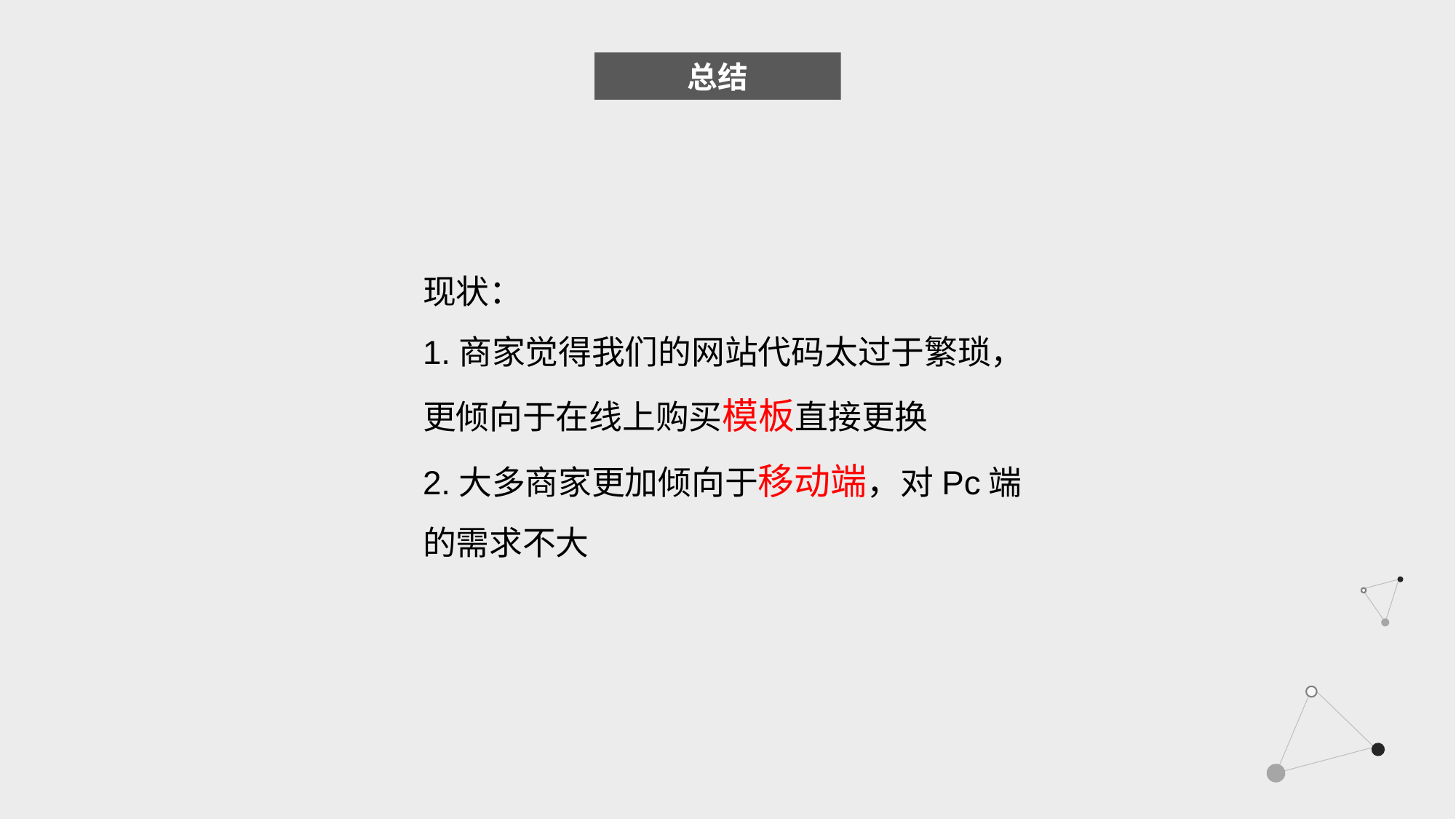

总结
现状：
1.商家觉得我们的网站代码太过于繁琐，更倾向于在线上购买模板直接更换
2.大多商家更加倾向于移动端，对Pc端的需求不大